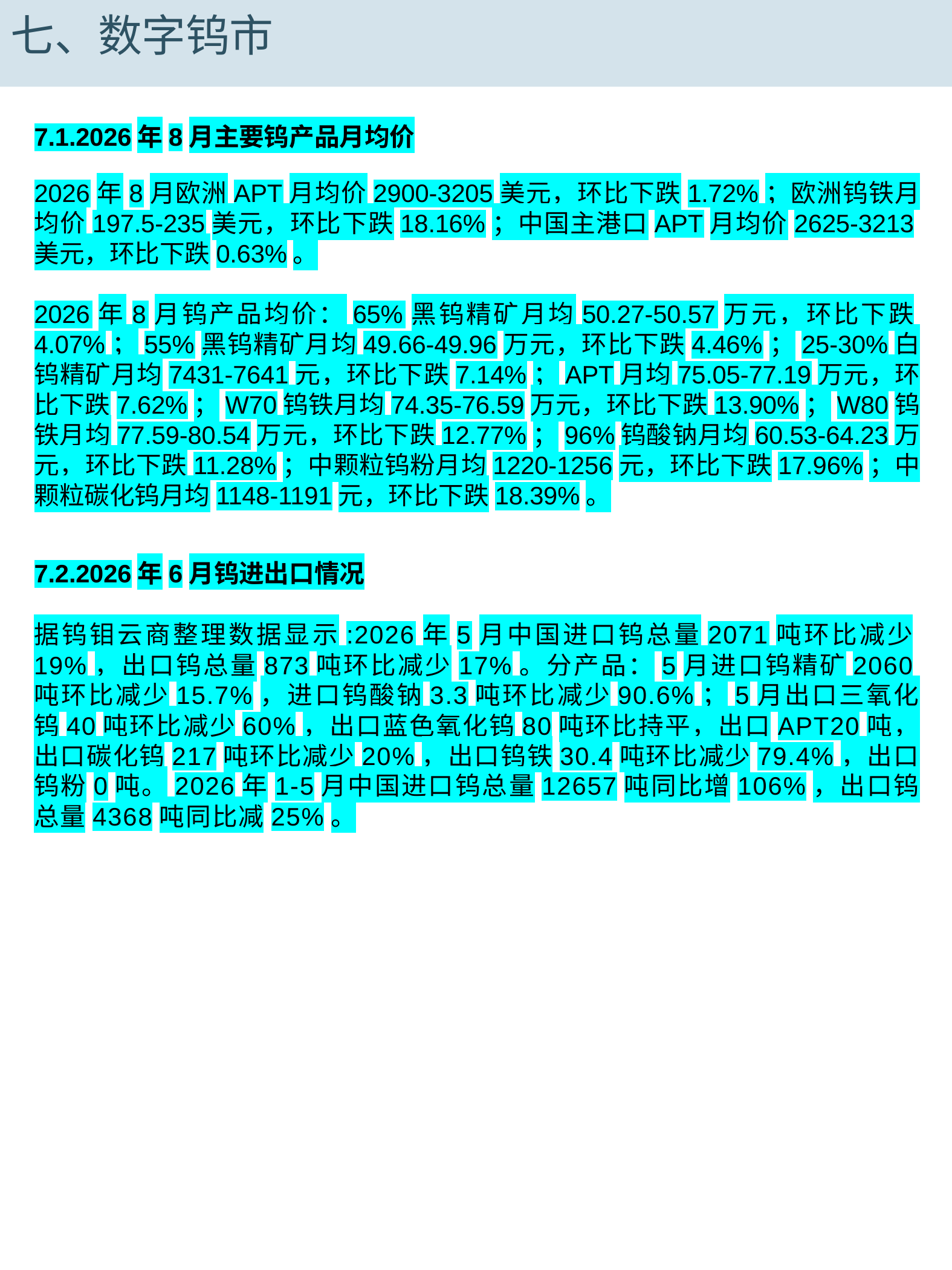

七、数字钨市

7.1.2026年8月主要钨产品月均价

2026年8月欧洲APT月均价2900-3205美元，环比下跌1.72%；欧洲钨铁月均价197.5-235美元，环比下跌18.16%；中国主港口APT月均价2625-3213美元，环比下跌0.63%。

2026年8月钨产品均价：65%黑钨精矿月均50.27-50.57万元，环比下跌4.07%；55%黑钨精矿月均49.66-49.96万元，环比下跌4.46%；25-30%白钨精矿月均7431-7641元，环比下跌7.14%；APT月均75.05-77.19万元，环比下跌7.62%；W70钨铁月均74.35-76.59万元，环比下跌13.90%；W80钨铁月均77.59-80.54万元，环比下跌12.77%；96%钨酸钠月均60.53-64.23万元，环比下跌11.28%；中颗粒钨粉月均1220-1256元，环比下跌17.96%；中颗粒碳化钨月均1148-1191元，环比下跌18.39%。

7.2.2026年6月钨进出口情况

据钨钼云商整理数据显示:2026年5月中国进口钨总量2071吨环比减少19%，出口钨总量873吨环比减少17%。分产品：5月进口钨精矿2060吨环比减少15.7%，进口钨酸钠3.3吨环比减少90.6%；5月出口三氧化钨40吨环比减少60%，出口蓝色氧化钨80吨环比持平，出口APT20吨，出口碳化钨217吨环比减少20%，出口钨铁30.4吨环比减少79.4%，出口钨粉0吨。2026年1-5月中国进口钨总量12657吨同比增106%，出口钨总量4368吨同比减25%。